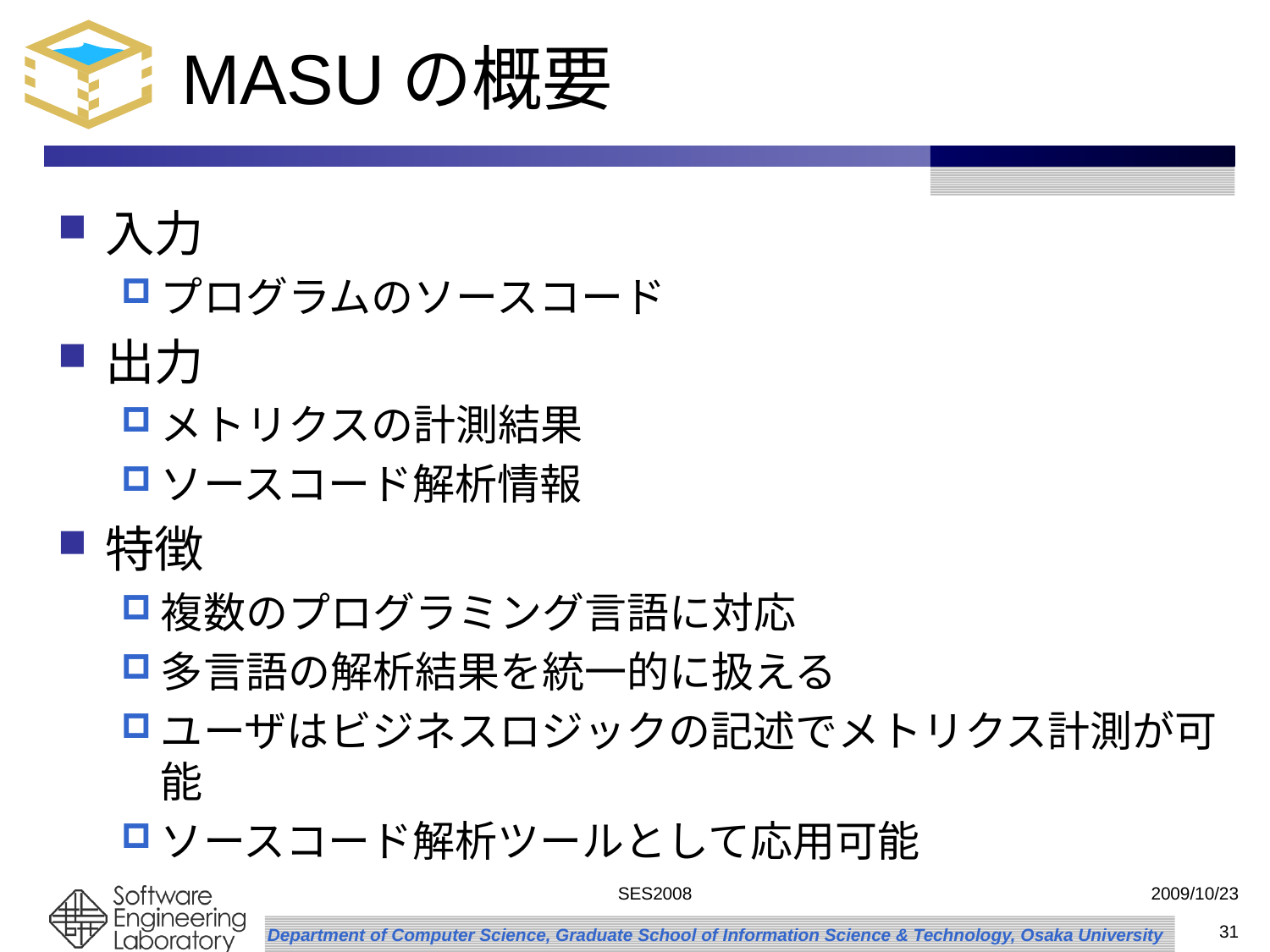

# MASUの概要
入力
プログラムのソースコード
出力
メトリクスの計測結果
ソースコード解析情報
特徴
複数のプログラミング言語に対応
多言語の解析結果を統一的に扱える
ユーザはビジネスロジックの記述でメトリクス計測が可能
ソースコード解析ツールとして応用可能

SES2008
2009/10/23
31